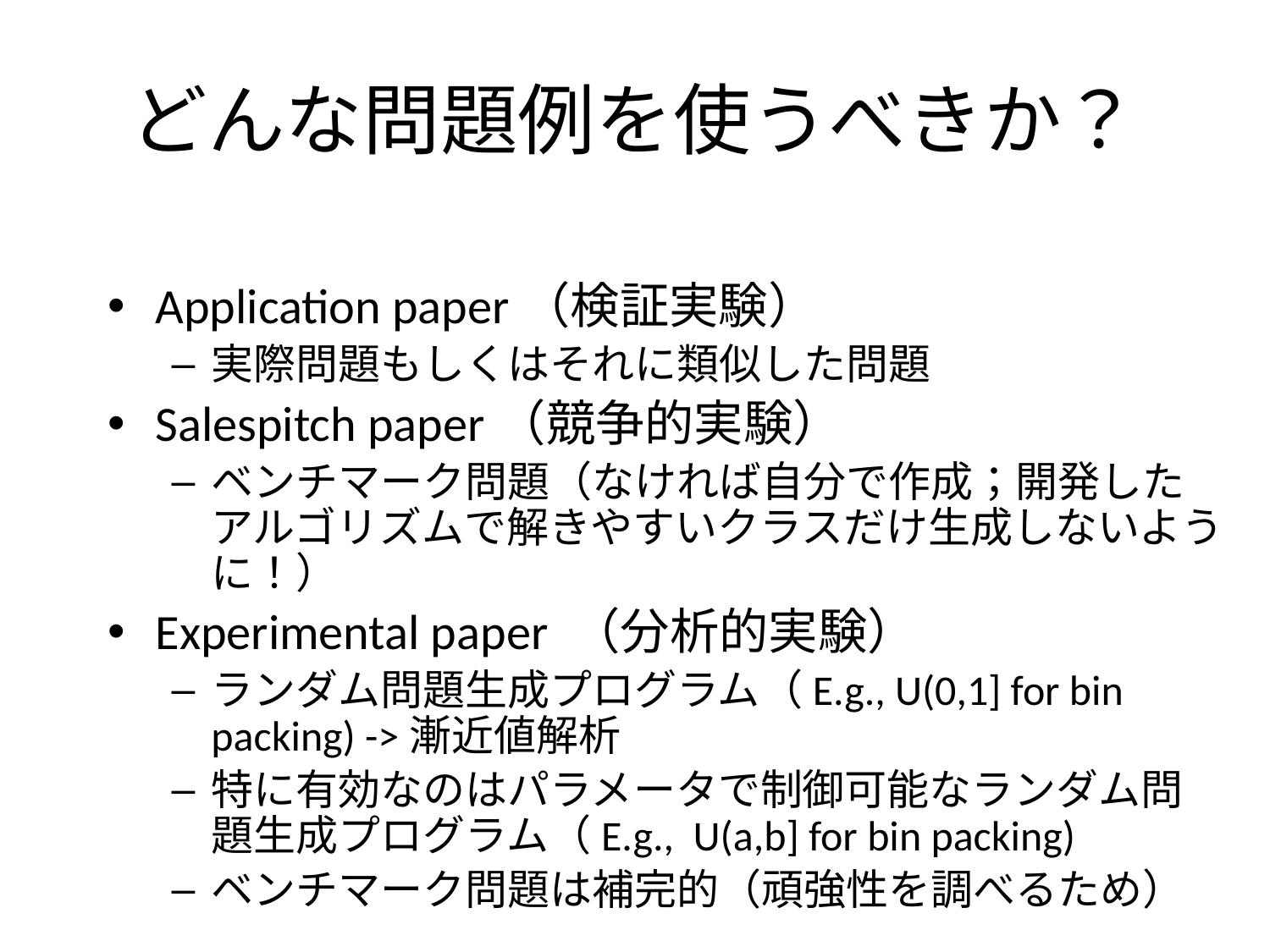

# どんな問題例を使うべきか？
Application paper（検証実験）
実際問題もしくはそれに類似した問題
Salespitch paper（競争的実験）
ベンチマーク問題（なければ自分で作成；開発したアルゴリズムで解きやすいクラスだけ生成しないように！）
Experimental paper （分析的実験）
ランダム問題生成プログラム（E.g., U(0,1] for bin packing) ->漸近値解析
特に有効なのはパラメータで制御可能なランダム問題生成プログラム（E.g.,  U(a,b] for bin packing)
ベンチマーク問題は補完的（頑強性を調べるため）